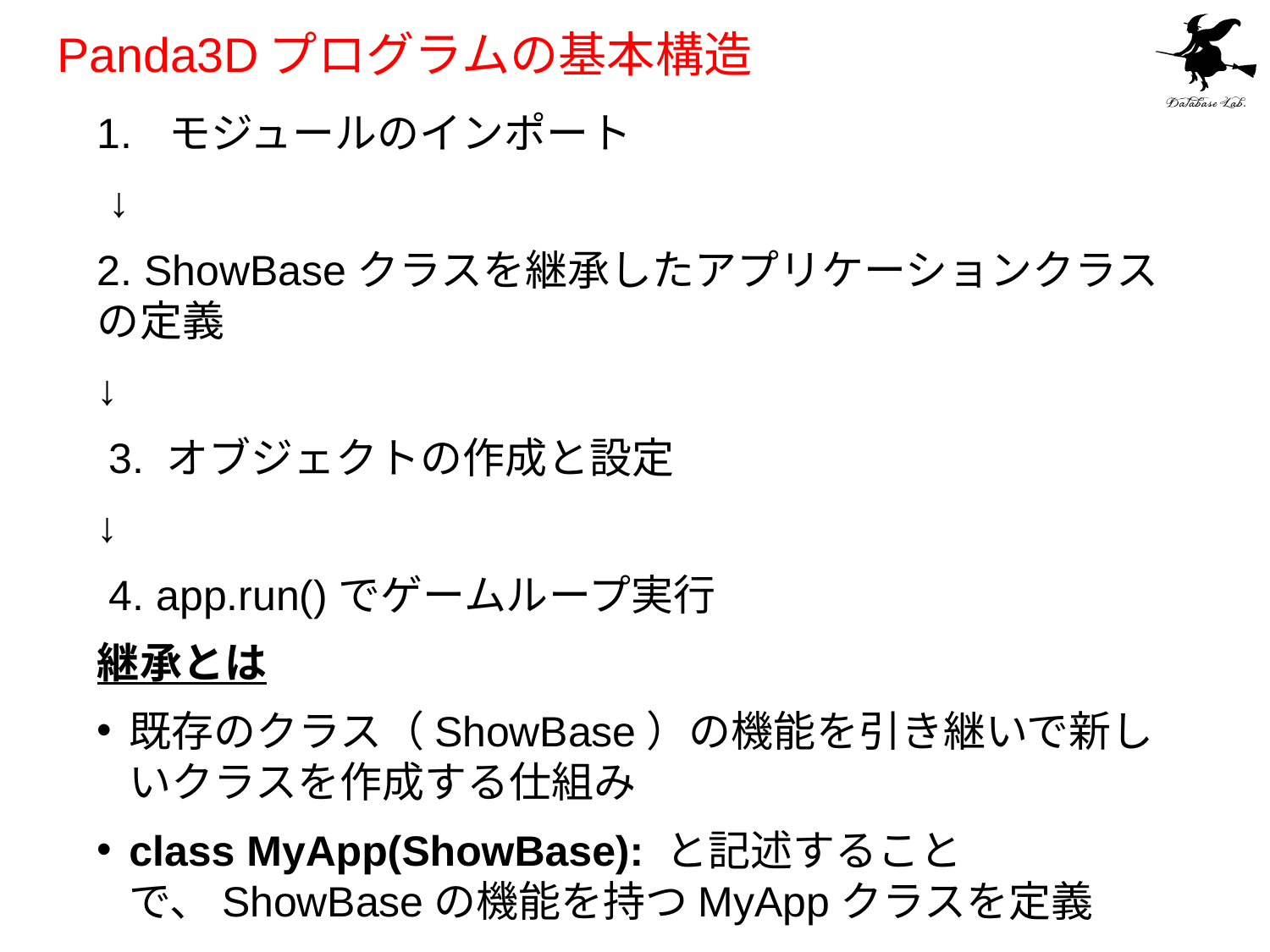

# Panda3Dプログラムの基本構造
モジュールのインポート
 ↓
2. ShowBaseクラスを継承したアプリケーションクラスの定義
↓
 3. オブジェクトの作成と設定
↓
 4. app.run()でゲームループ実行
継承とは
既存のクラス（ShowBase）の機能を引き継いで新しいクラスを作成する仕組み
class MyApp(ShowBase): と記述することで、ShowBaseの機能を持つMyAppクラスを定義